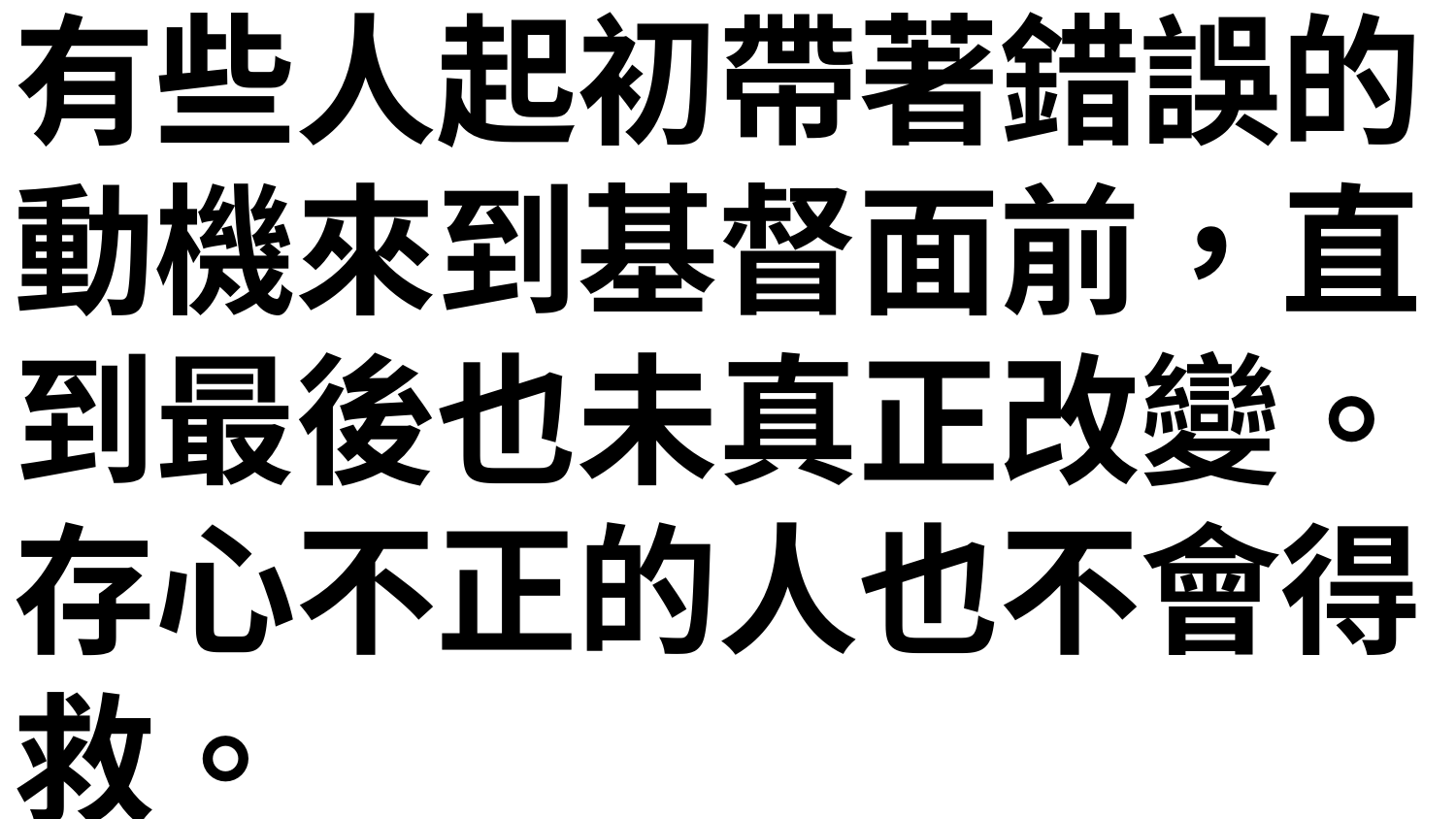

有些人起初帶著錯誤的動機來到基督面前，直到最後也未真正改變。存心不正的人也不會得救。